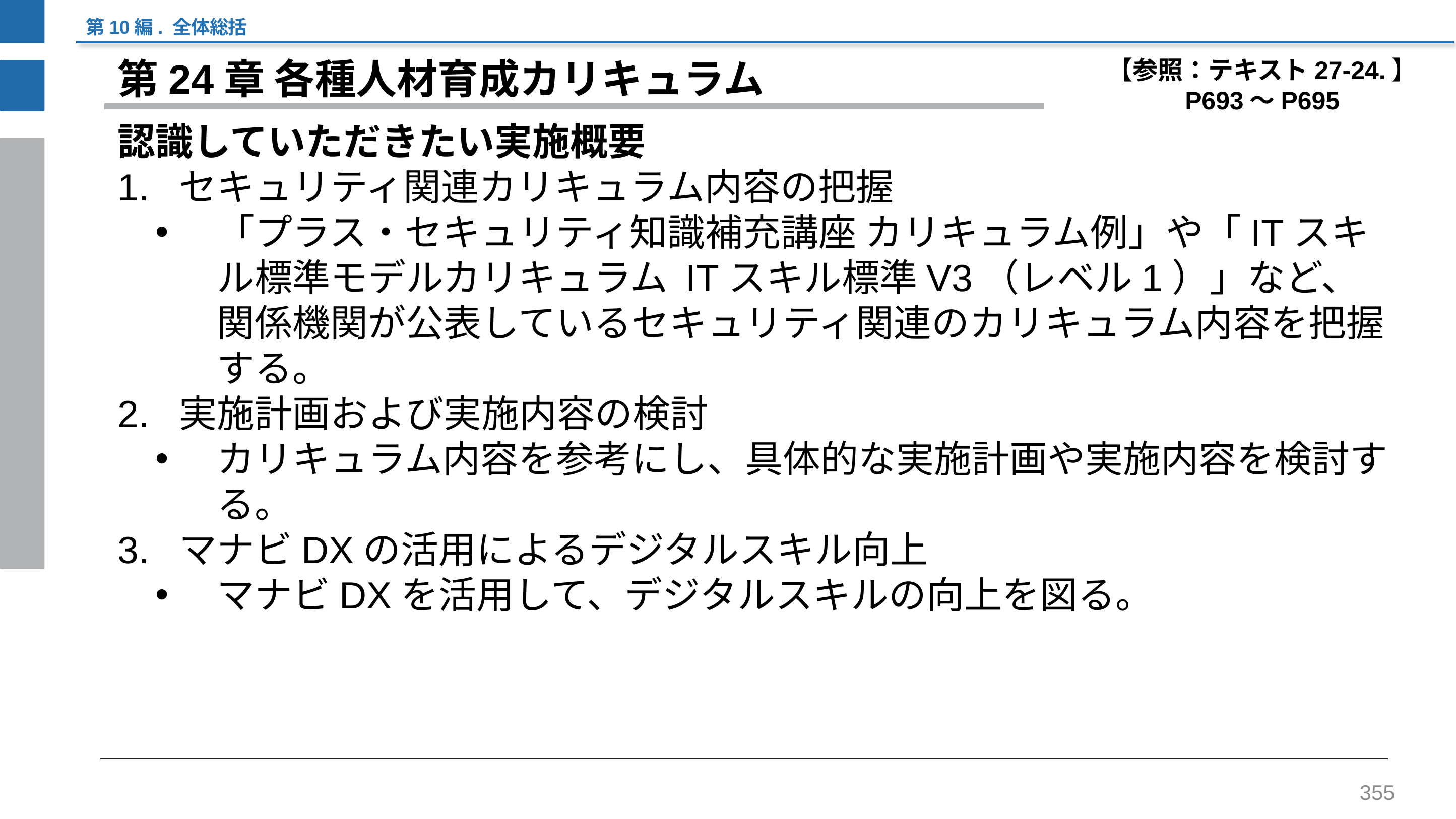

第10編. 全体総括
【参照：テキスト27-24.】
P693～P695
第24章 各種人材育成カリキュラム
認識していただきたい実施概要
セキュリティ関連カリキュラム内容の把握
「プラス・セキュリティ知識補充講座 カリキュラム例」や「ITスキル標準モデルカリキュラム ITスキル標準V3（レベル1）」など、関係機関が公表しているセキュリティ関連のカリキュラム内容を把握する。
実施計画および実施内容の検討
カリキュラム内容を参考にし、具体的な実施計画や実施内容を検討する。
マナビDXの活用によるデジタルスキル向上
マナビDXを活用して、デジタルスキルの向上を図る。
355